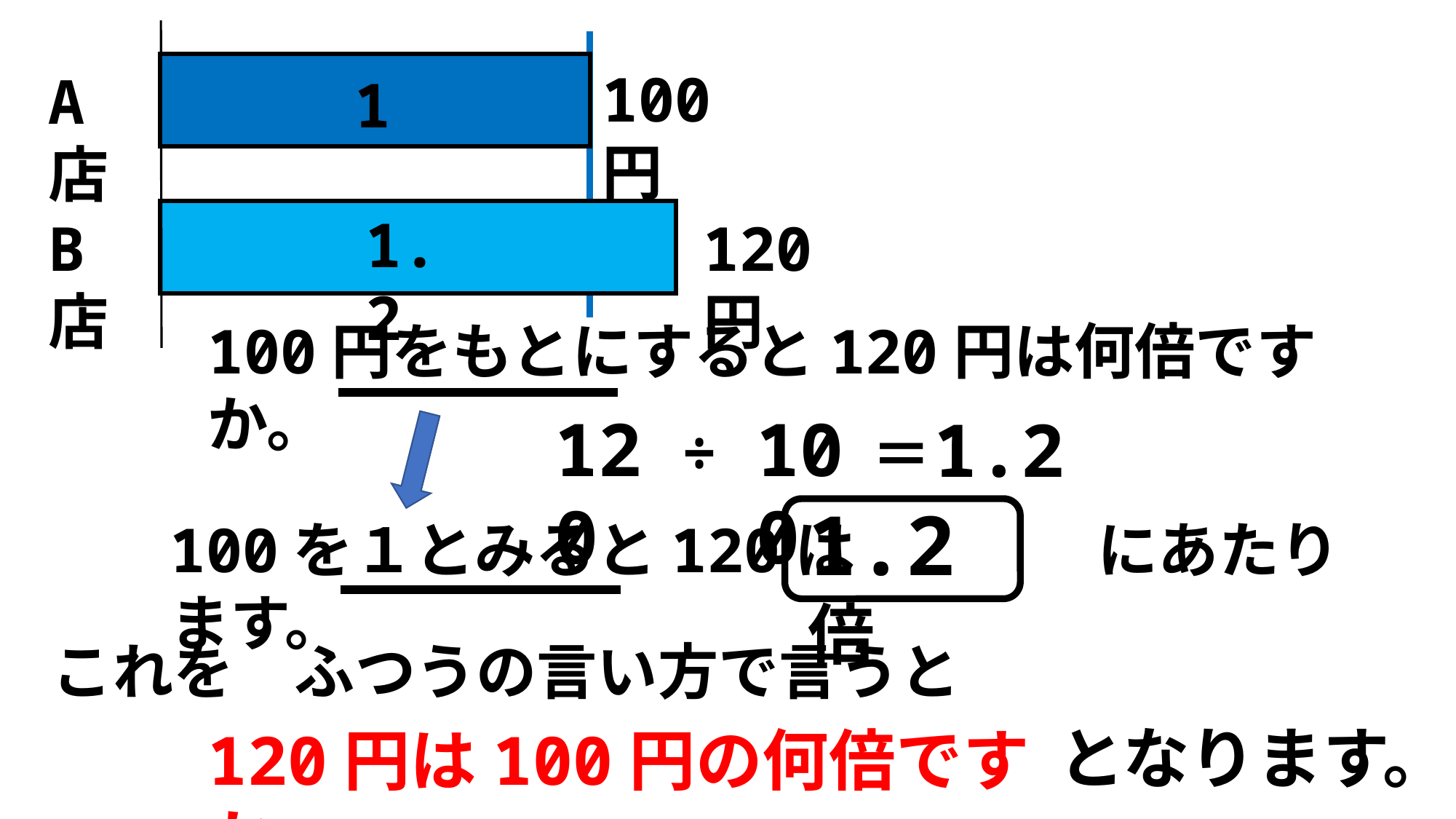

1
100円
A店
1

1.2
B店
120円
100円をもとにすると120円は何倍ですか。
120
100
1.2
÷
＝

1.2倍

100を１とみると120は　　　　にあたります。
これを　ふつうの言い方で言うと
となります。
120円は100円の何倍ですか。